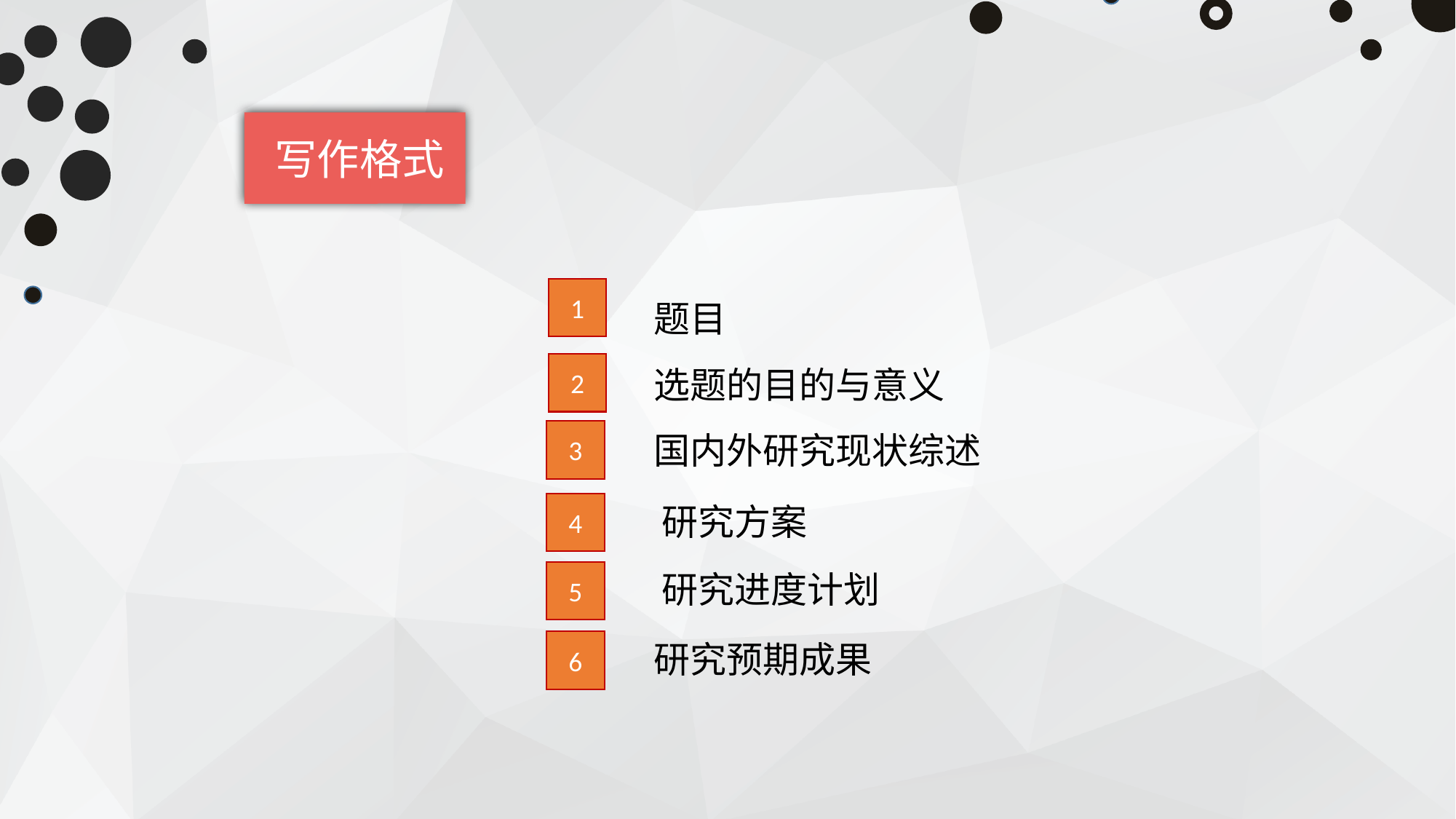

写作格式

1

题目
2
选题的目的与意义
3
国内外研究现状综述
4
研究方案
5
研究进度计划
6
研究预期成果